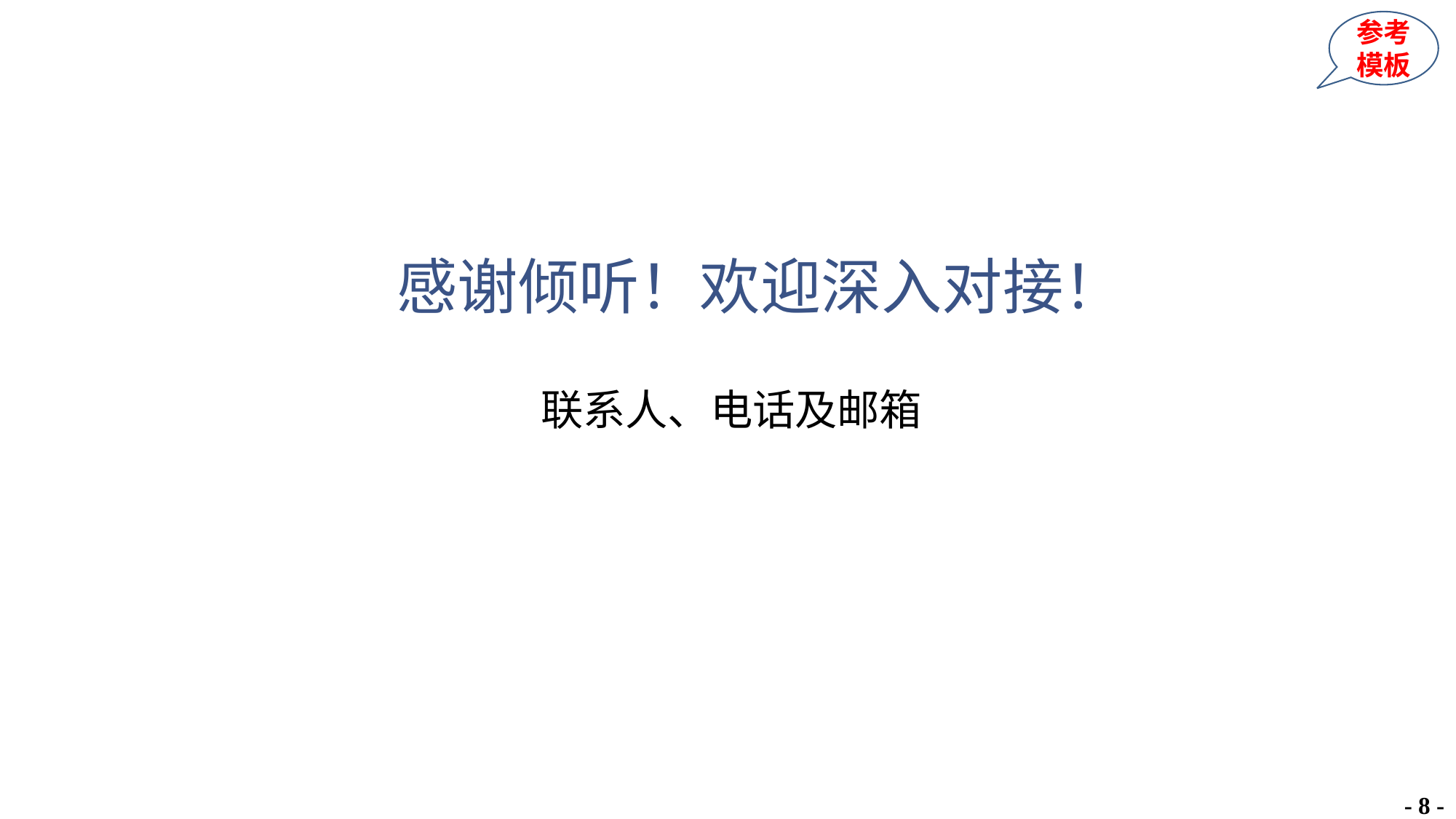

参考模板

# 感谢倾听！欢迎深入对接！
联系人、电话及邮箱
- 8 -